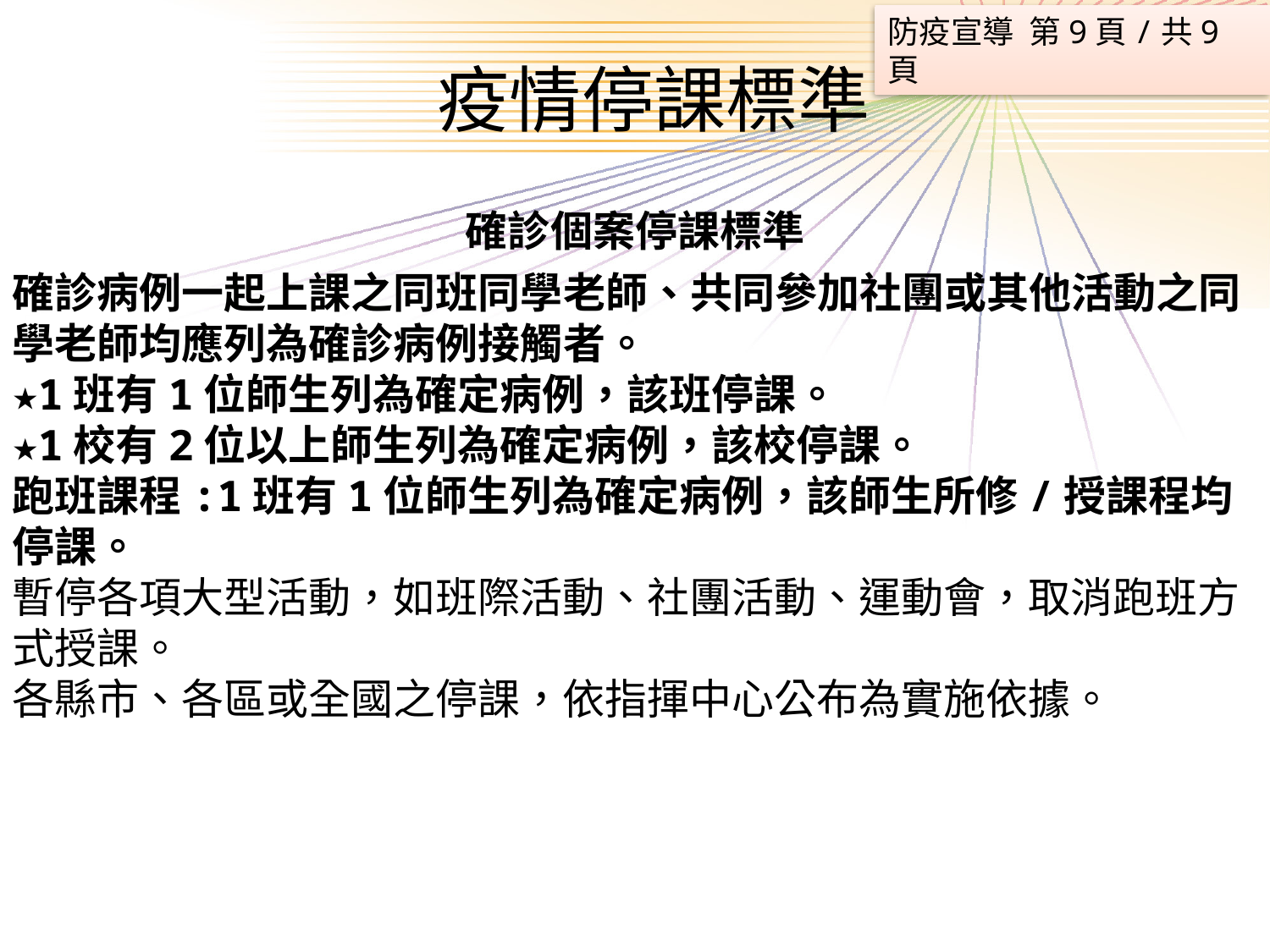

防疫宣導  第9頁/共9頁
疫情停課標準
確診個案停課標準
確診病例一起上課之同班同學老師、共同參加社團或其他活動之同學老師均應列為確診病例接觸者。
★1班有1位師生列為確定病例，該班停課。
★1校有2位以上師生列為確定病例，該校停課。
跑班課程:1班有1位師生列為確定病例，該師生所修/授課程均停課。
暫停各項大型活動，如班際活動、社團活動、運動會，取消跑班方式授課。
各縣市、各區或全國之停課，依指揮中心公布為實施依據。